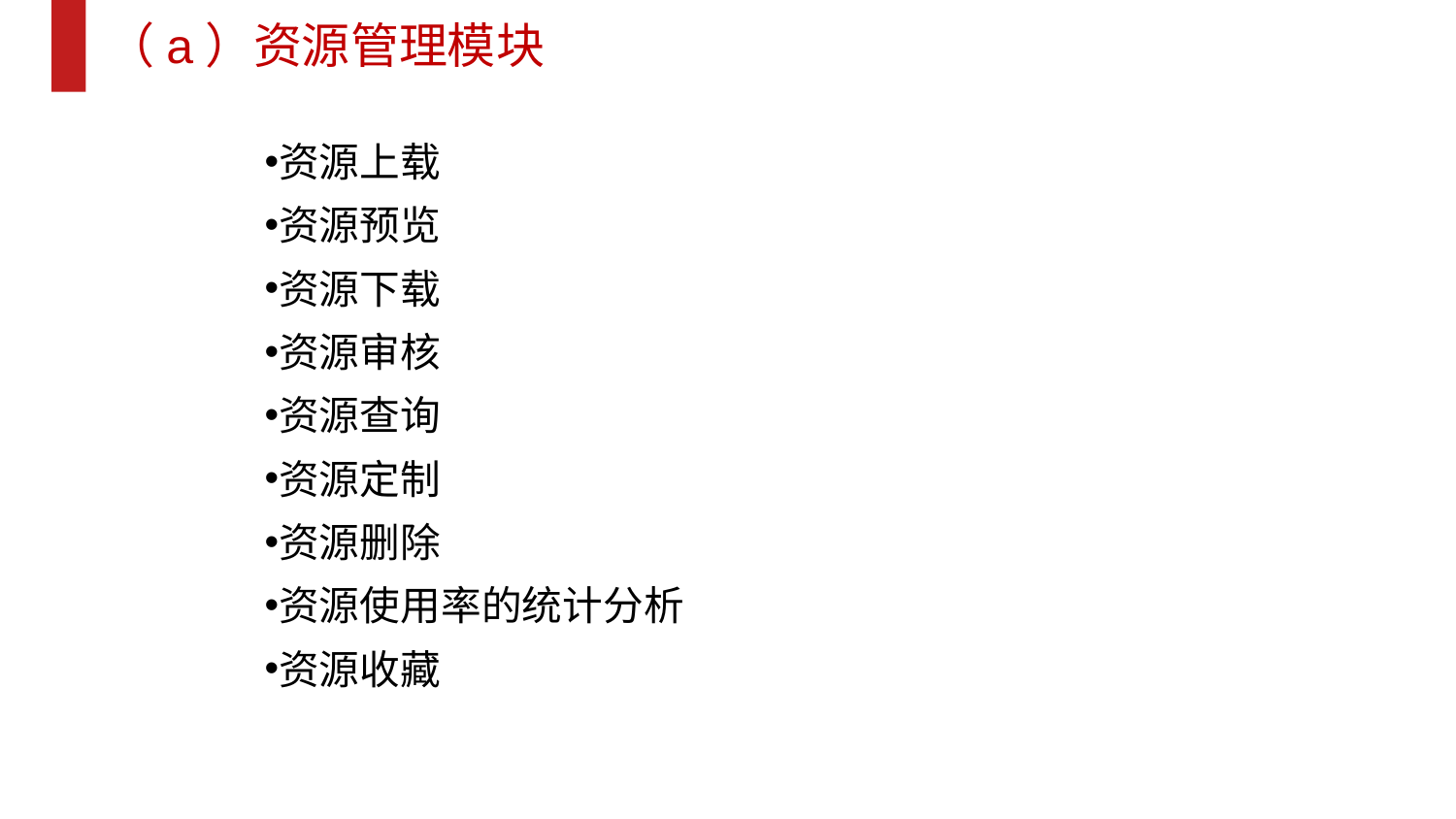

（a）资源管理模块
资源上载
资源预览
资源下载
资源审核
资源查询
资源定制
资源删除
资源使用率的统计分析
资源收藏